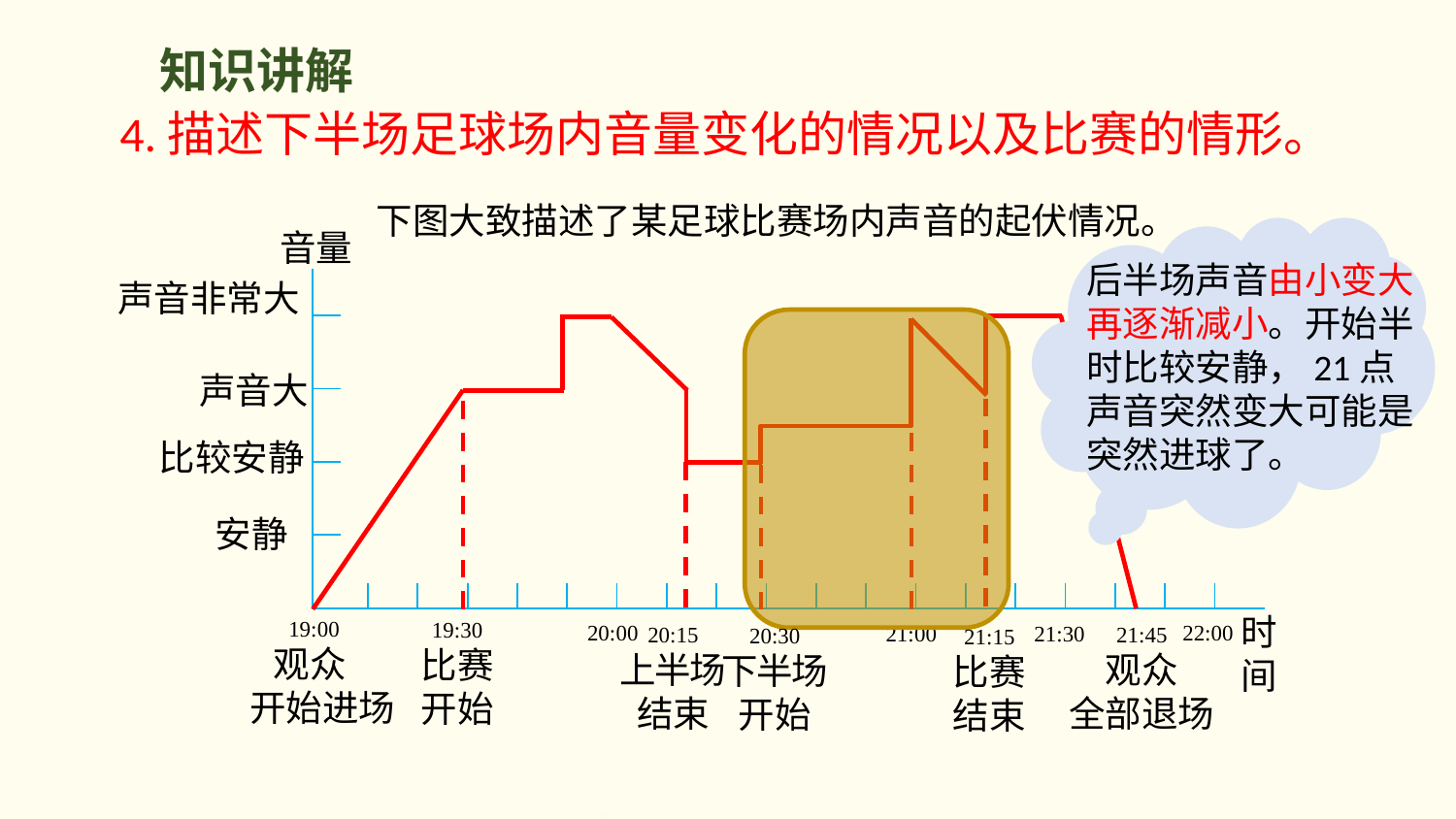

知识讲解
4.描述下半场足球场内音量变化的情况以及比赛的情形。
下图大致描述了某足球比赛场内声音的起伏情况。

后半场声音由小变大再逐渐减小。开始半时比较安静，21点声音突然变大可能是突然进球了。
音量
|  |  |  |  |  |  |  |  |  |  |  |  |  |  |  |  |  |  |  |  |
| --- | --- | --- | --- | --- | --- | --- | --- | --- | --- | --- | --- | --- | --- | --- | --- | --- | --- | --- | --- |
|  |  |  |  |  |  |  |  |  |  |  |  |  |  |  |  |  |  |  |  |
|  |  |  |  |  |  |  |  |  |  |  |  |  |  |  |  |  |  |  |  |
|  |  |  |  |  |  |  |  |  |  |  |  |  |  |  |  |  |  |  |  |
|  |  |  |  |  |  |  |  |  |  |  |  |  |  |  |  |  |  |  |  |
|  |  |  |  |  |  |  |  |  |  |  |  |  |  |  |  |  |  |  |  |
声音非常大

声音大
比较安静
安静
时间
19:00
观众
 开始进场
19:30
比赛
开始
22:00
20:00
21:00
21:30
20:15
上半场
结束
21:45
观众
全部退场
20:30
下半场
开始
21:15
比赛
结束